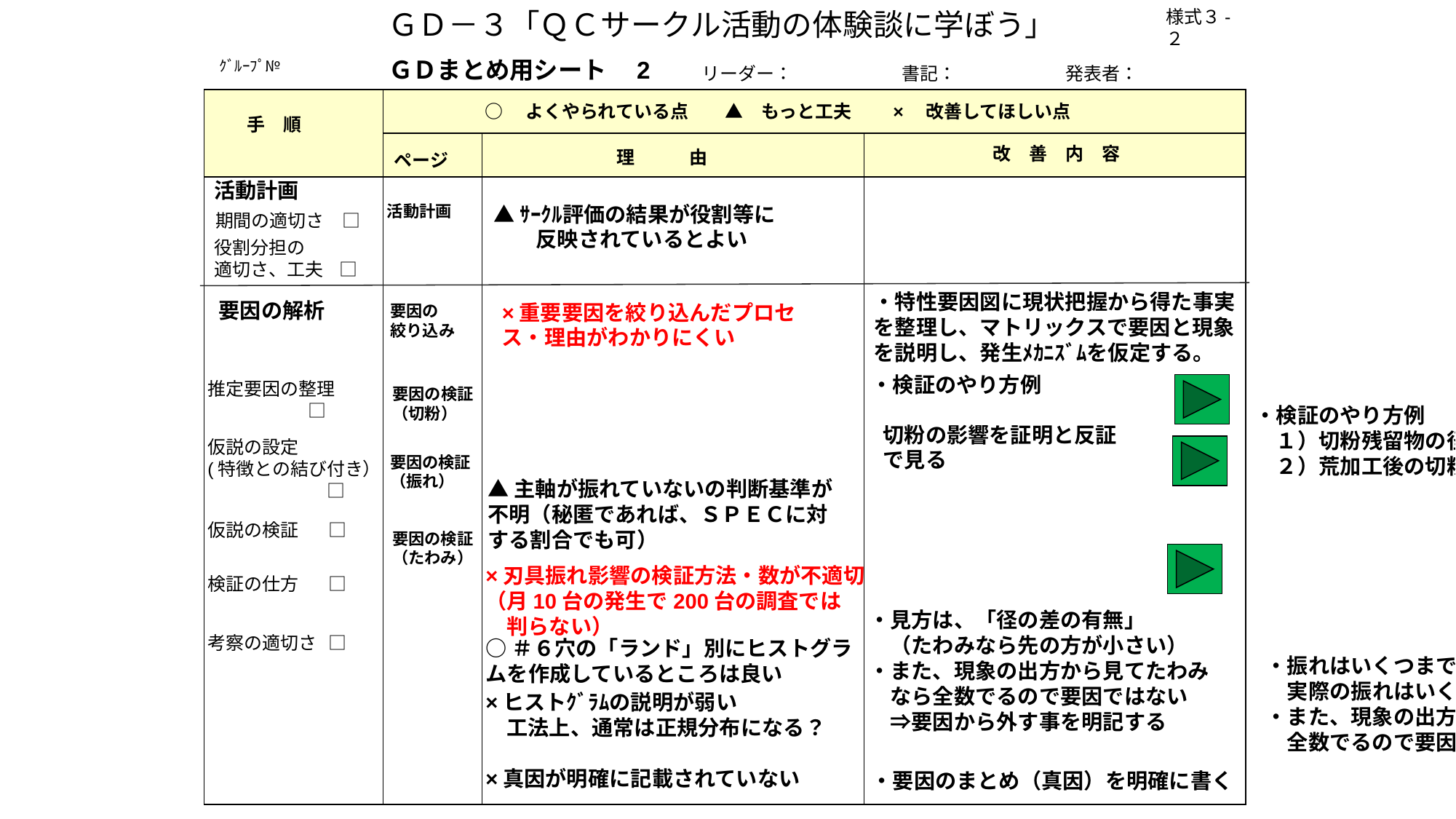

ＧＤ－３「ＱＣサークル活動の体験談に学ぼう」
様式３-２
ＧＤまとめ用シート　2
ｸﾞﾙｰﾌﾟ№
リーダー：　　　　　　書記：　　　　　　発表者：
|  |  |  |  |
| --- | --- | --- | --- |
|  |  |  |  |
|  |  |  |  |
○　よくやられている点　　▲　もっと工夫　　×　改善してほしい点

手　順
改　善　内　容
理　　　由
ページ
活動計画

活動計画
▲ｻｰｸﾙ評価の結果が役割等に
　　反映されているとよい
期間の適切さ　□
役割分担の
適切さ、工夫    □
・特性要因図に現状把握から得た事実を整理し、マトリックスで要因と現象を説明し、発生ﾒｶﾆｽﾞﾑを仮定する。
×重要要因を絞り込んだプロセス・理由がわかりにくい
要因の
絞り込み
要因の解析
・検証のやり方例

推定要因の整理
        　       　□
要因の検証
（切粉）
・検証のやり方例
　１）切粉残留物の径大発生率
　２）荒加工後の切粉残留率
切粉の影響を証明と反証
で見る
仮説の設定
(特徴との結び付き）
    　　　　　  □

要因の検証
（振れ）
▲主軸が振れていないの判断基準が不明（秘匿であれば、ＳＰＥＣに対する割合でも可）
仮説の検証　   □
要因の検証
（たわみ）

×刃具振れ影響の検証方法・数が不適切
（月10台の発生で200台の調査では
　判らない）
検証の仕方　   □
・見方は、「径の差の有無」
　（たわみなら先の方が小さい）
・また、現象の出方から見てたわみ
　なら全数でるので要因ではない
　⇒要因から外す事を明記する
○＃６穴の「ランド」別にヒストグラムを作成しているところは良い
考察の適切さ   □
・振れはいくつまで問題ないか、
　実際の振れはいくつか
・また、現象の出方から見て振れなら
　全数でるので要因ではない⇒外す
×ヒストｸﾞﾗﾑの説明が弱い
　工法上、通常は正規分布になる？
×真因が明確に記載されていない
・要因のまとめ（真因）を明確に書く